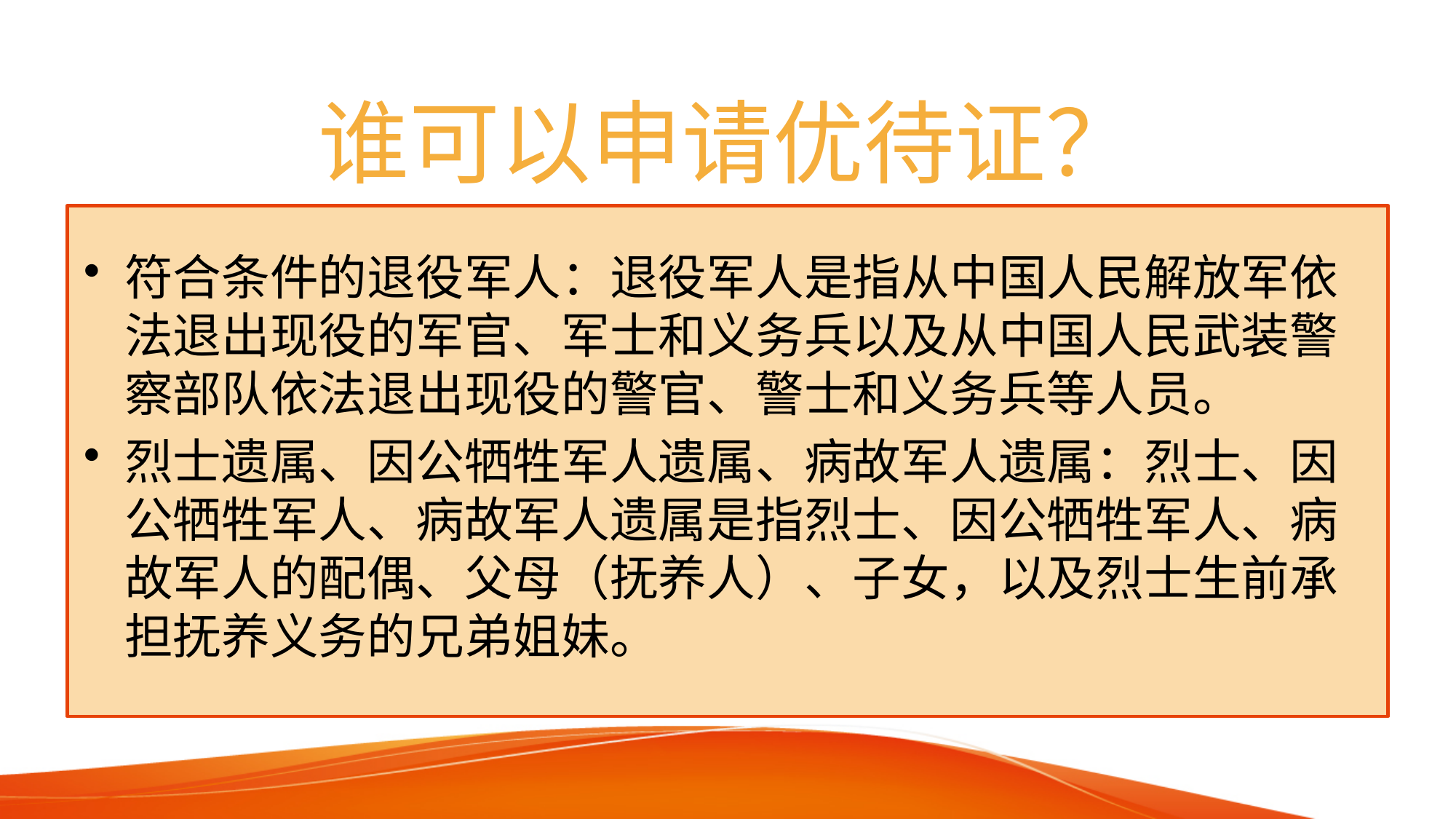

# 谁可以申请优待证？

符合条件的退役军人：退役军人是指从中国人民解放军依法退出现役的军官、军士和义务兵以及从中国人民武装警察部队依法退出现役的警官、警士和义务兵等人员。
烈士遗属、因公牺牲军人遗属、病故军人遗属：烈士、因公牺牲军人、病故军人遗属是指烈士、因公牺牲军人、病故军人的配偶、父母（抚养人）、子女，以及烈士生前承担抚养义务的兄弟姐妹。